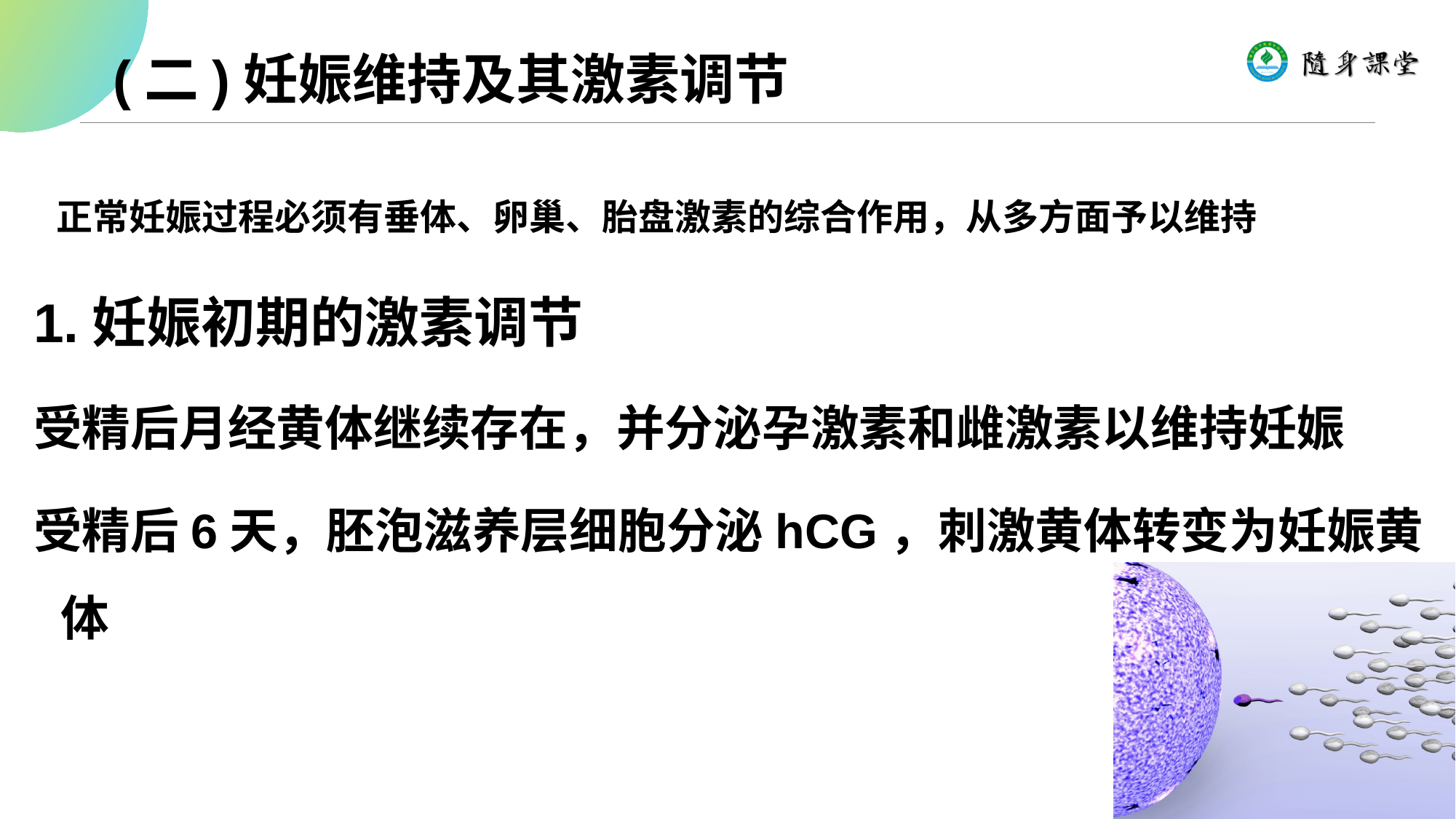

# (二)妊娠维持及其激素调节
 正常妊娠过程必须有垂体、卵巢、胎盘激素的综合作用，从多方面予以维持
1.妊娠初期的激素调节
受精后月经黄体继续存在，并分泌孕激素和雌激素以维持妊娠
受精后6天，胚泡滋养层细胞分泌hCG，刺激黄体转变为妊娠黄体